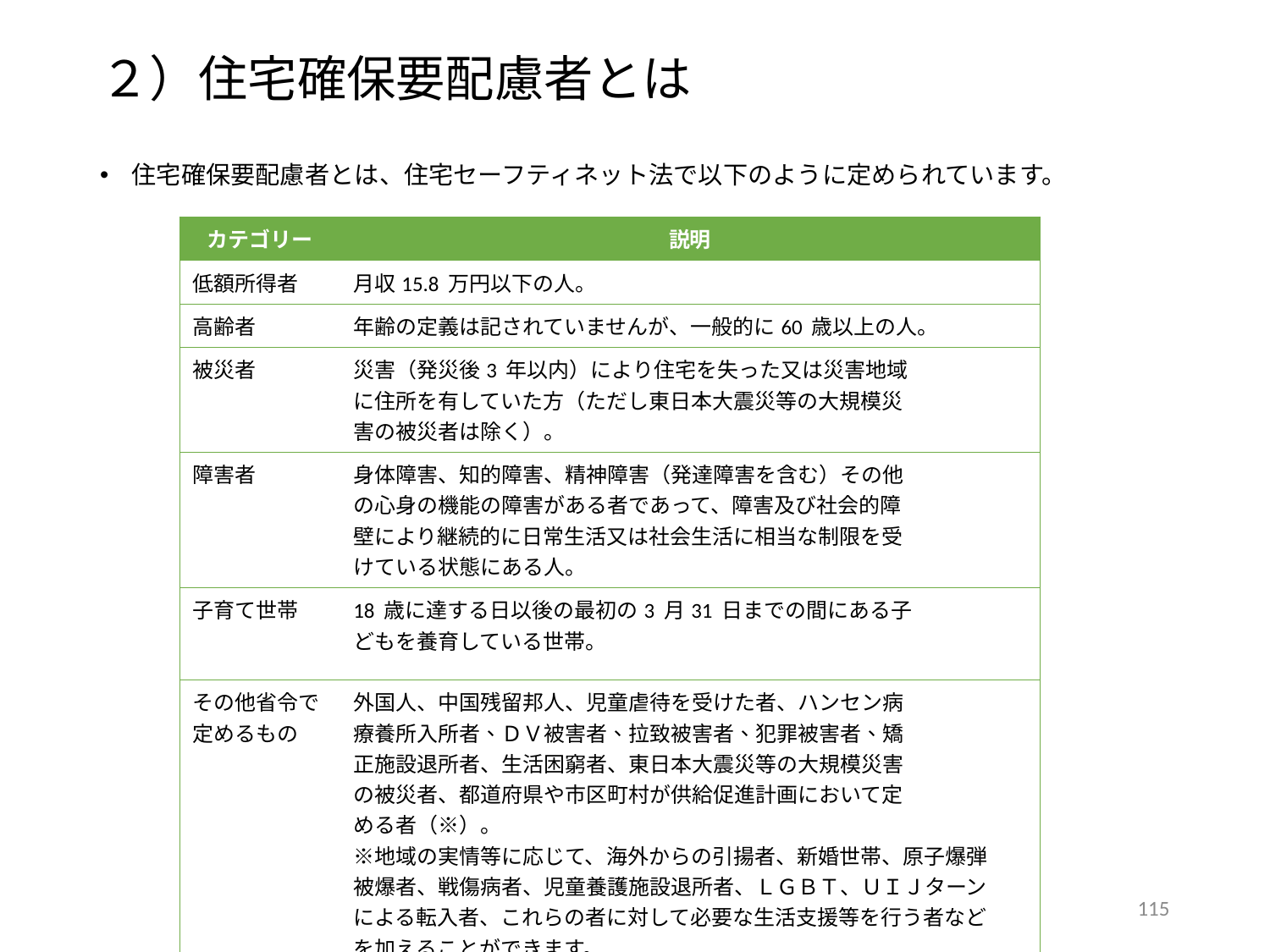

２）住宅確保要配慮者とは
住宅確保要配慮者とは、住宅セーフティネット法で以下のように定められています。
| カテゴリー | 説明 |
| --- | --- |
| 低額所得者 | 月収15.8 万円以下の人。 |
| 高齢者 | 年齢の定義は記されていませんが、一般的に60 歳以上の人。 |
| 被災者 | 災害（発災後3 年以内）により住宅を失った又は災害地域 に住所を有していた方（ただし東日本大震災等の大規模災 害の被災者は除く）。 |
| 障害者 | 身体障害、知的障害、精神障害（発達障害を含む）その他 の心身の機能の障害がある者であって、障害及び社会的障 壁により継続的に日常生活又は社会生活に相当な制限を受 けている状態にある人。 |
| 子育て世帯 | 18 歳に達する日以後の最初の3 月31 日までの間にある子 どもを養育している世帯。 |
| その他省令で定めるもの | 外国人、中国残留邦人、児童虐待を受けた者、ハンセン病 療養所入所者、ＤＶ被害者、拉致被害者、犯罪被害者、矯 正施設退所者、生活困窮者、東日本大震災等の大規模災害 の被災者、都道府県や市区町村が供給促進計画において定 める者（※）。 ※地域の実情等に応じて、海外からの引揚者、新婚世帯、原子爆弾 被爆者、戦傷病者、児童養護施設退所者、ＬＧＢＴ、ＵＩＪターン による転入者、これらの者に対して必要な生活支援等を行う者など を加えることができます。 |
115